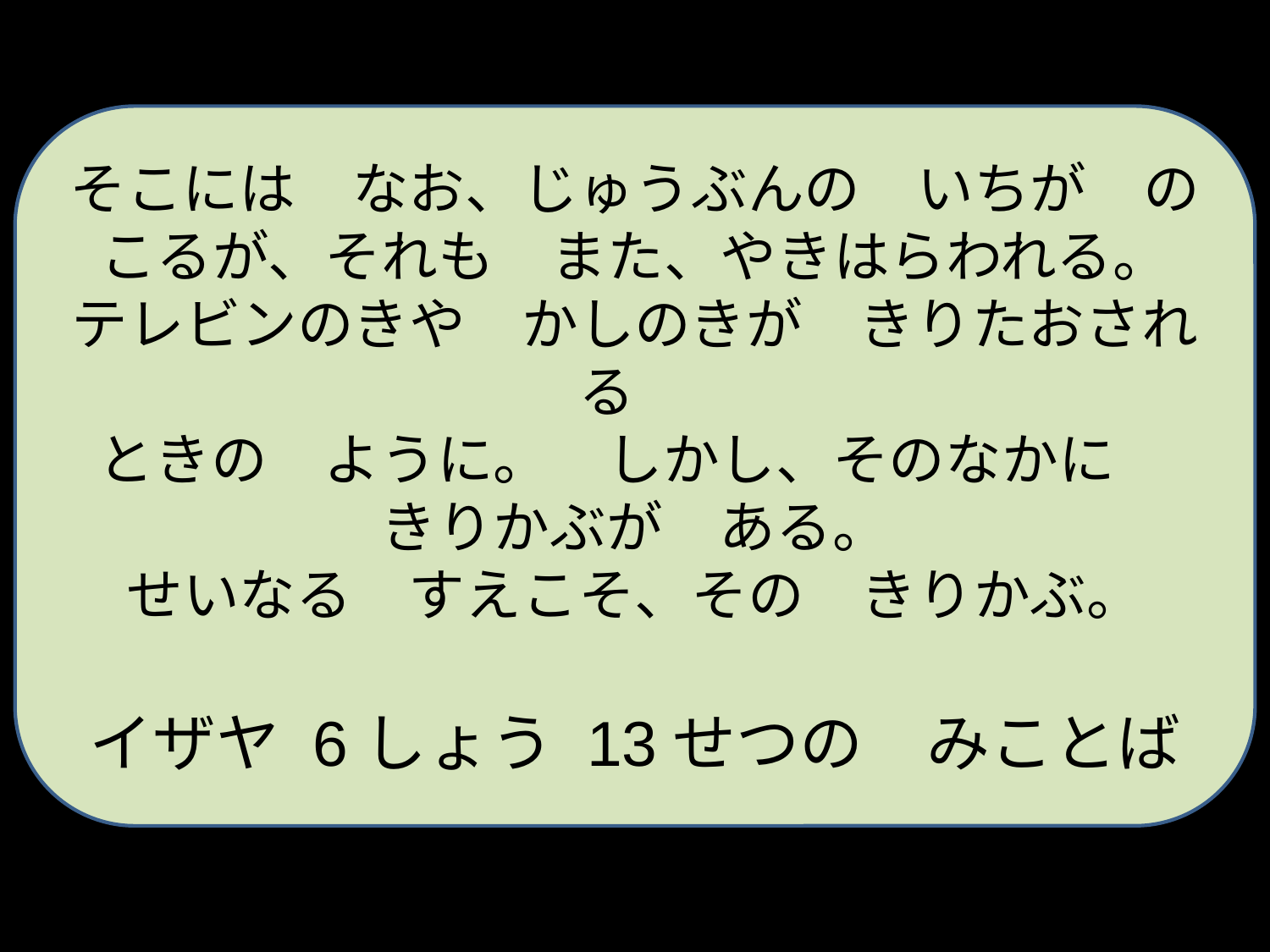

そこには　なお、じゅうぶんの　いちが　のこるが、それも　また、やきはらわれる。
テレビンのきや　かしのきが　きりたおされる
ときの　ように。　しかし、そのなかに
きりかぶが　ある。
せいなる　すえこそ、その　きりかぶ。

イザヤ 6しょう 13せつの　みことば